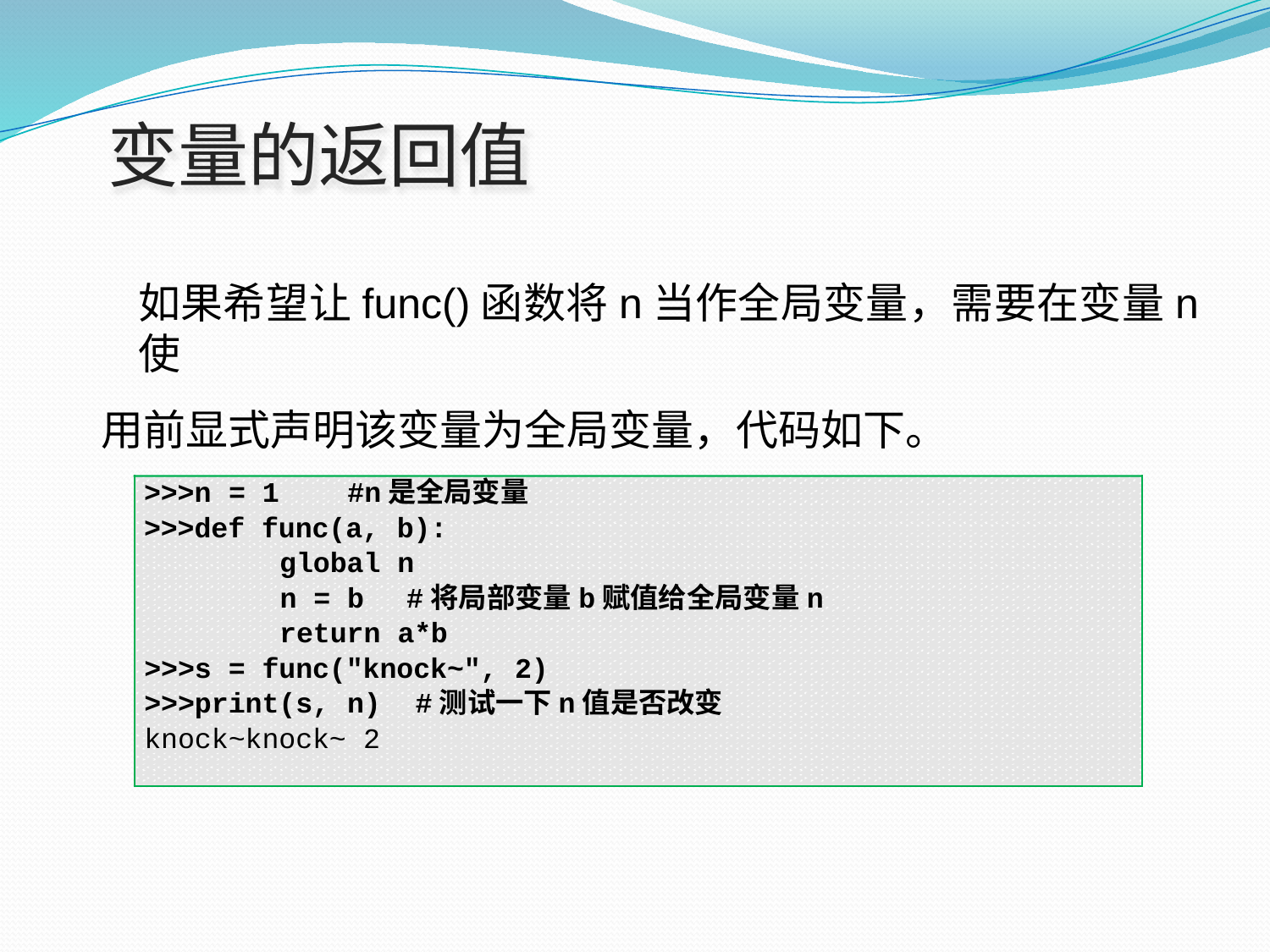

# 变量的返回值
如果希望让func()函数将n当作全局变量，需要在变量n使
用前显式声明该变量为全局变量，代码如下。
>>>n = 1	#n是全局变量
>>>def func(a, b):
global n
n = b	#将局部变量b赋值给全局变量n  return a*b
>>>s = func("knock~", 2)
>>>print(s, n)	#测试一下n值是否改变
knock~knock~ 2